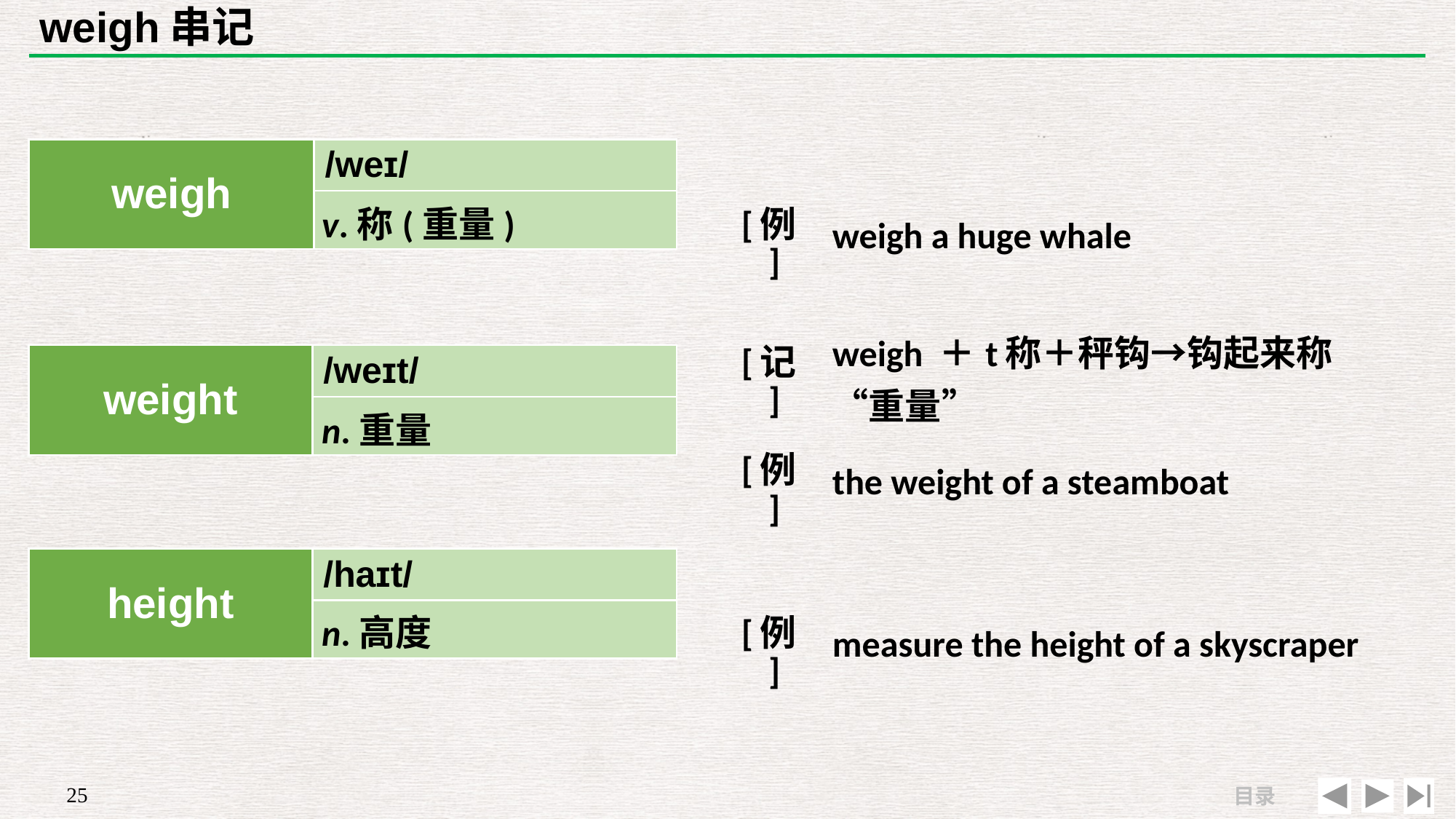

# weigh串记

| weigh | /weɪ/ |
| --- | --- |
|  |  |
|  |  |
| --- | --- |
| [例] | weigh a huge whale |
v.称(重量)
| [记] | weigh ＋t称＋秤钩→钩起来称“重量” |
| --- | --- |
| [例] | the weight of a steamboat |
| weight | /weɪt/ |
| --- | --- |
|  |  |
n.重量
| height | /haɪt/ |
| --- | --- |
|  |  |
|  |  |
| --- | --- |
| [例] | measure the height of a skyscraper |
n.高度